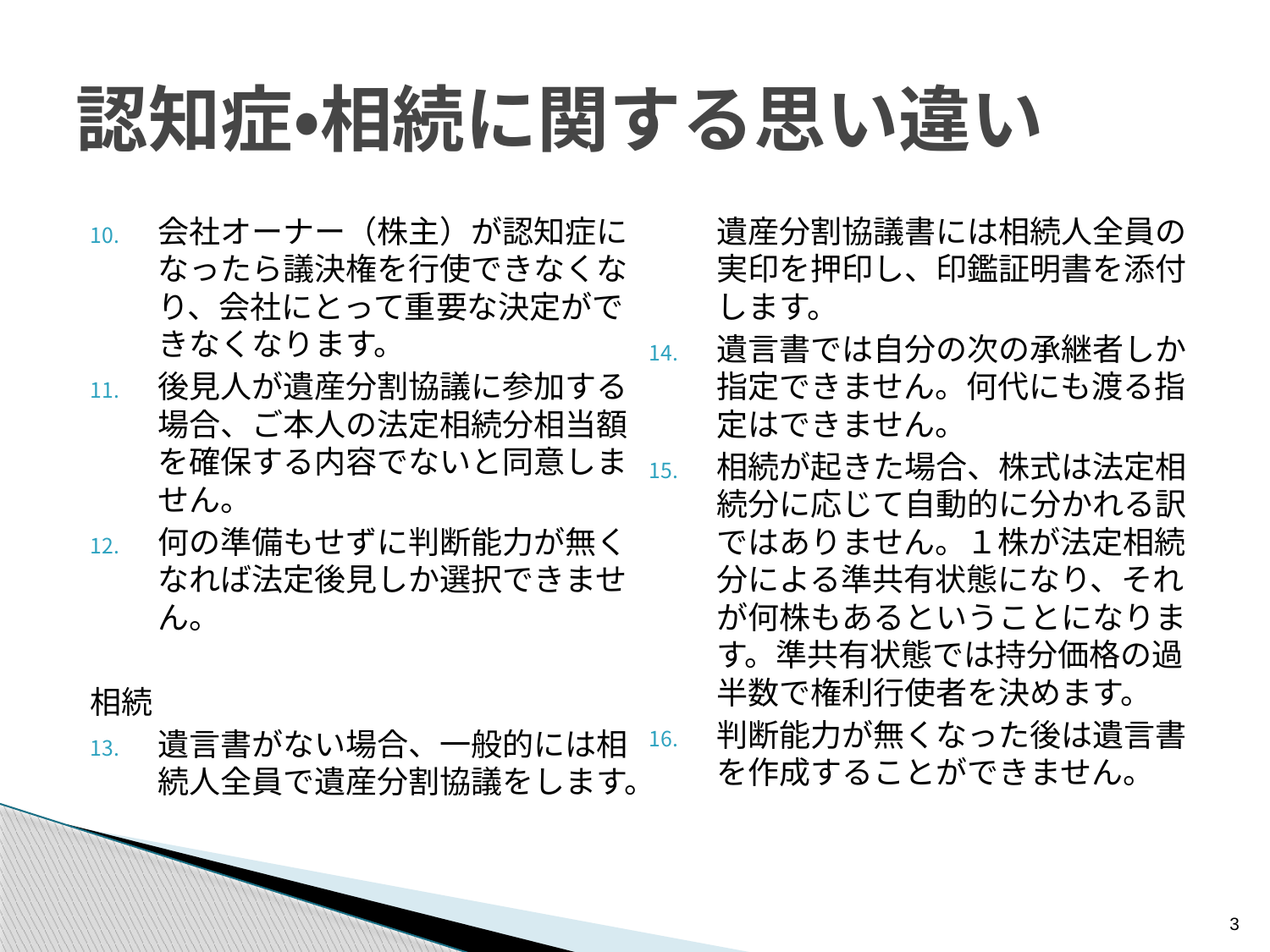

# 認知症・相続に関する思い違い
会社オーナー（株主）が認知症になったら議決権を行使できなくなり、会社にとって重要な決定ができなくなります。
後見人が遺産分割協議に参加する場合、ご本人の法定相続分相当額を確保する内容でないと同意しません。
何の準備もせずに判断能力が無くなれば法定後見しか選択できません。

相続
遺言書がない場合、一般的には相続人全員で遺産分割協議をします。遺産分割協議書には相続人全員の実印を押印し、印鑑証明書を添付します。
遺言書では自分の次の承継者しか指定できません。何代にも渡る指定はできません。
相続が起きた場合、株式は法定相続分に応じて自動的に分かれる訳ではありません。１株が法定相続分による準共有状態になり、それが何株もあるということになります。準共有状態では持分価格の過半数で権利行使者を決めます。
判断能力が無くなった後は遺言書を作成することができません。

3